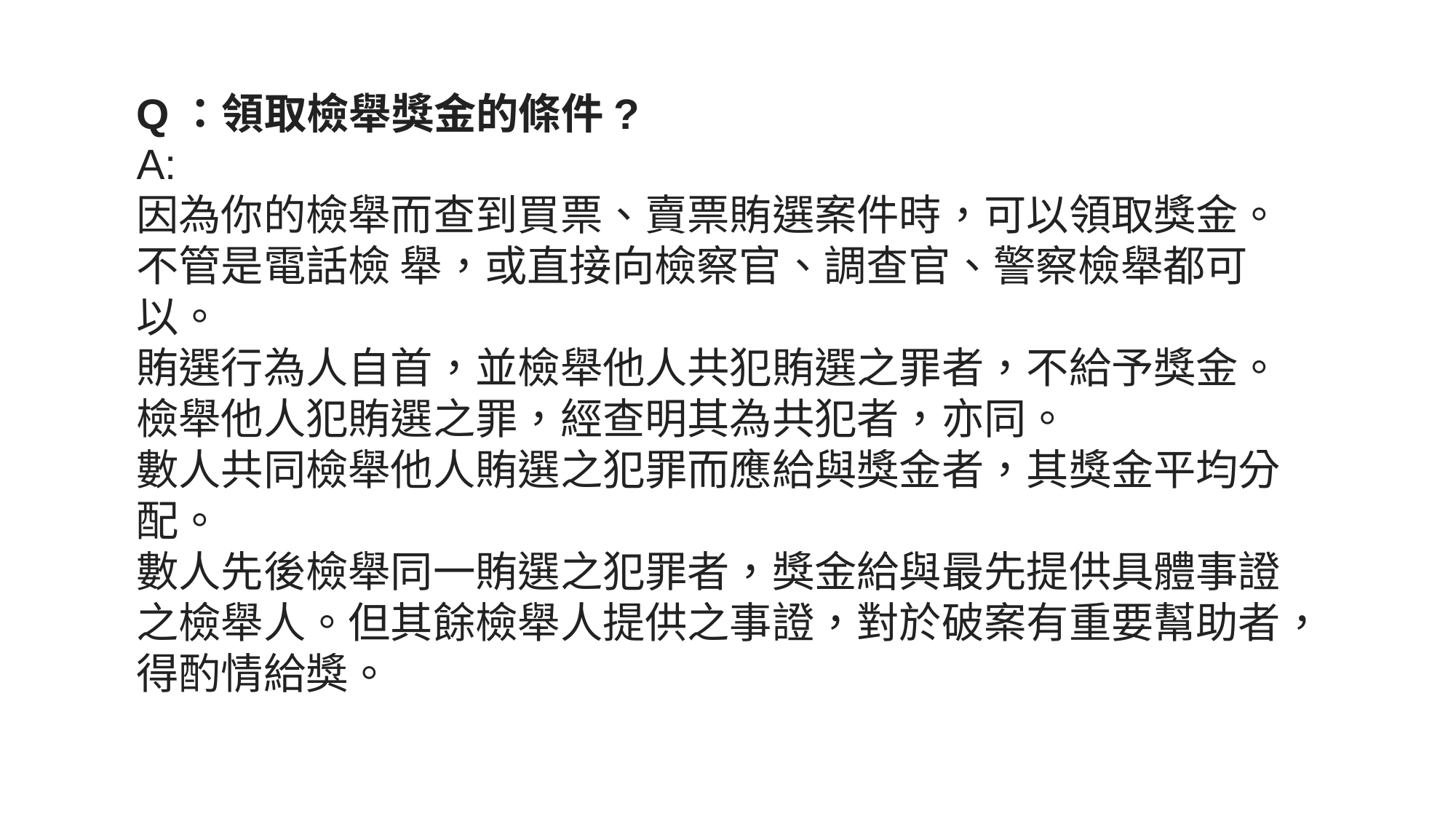

Q：領取檢舉獎金的條件?
A:
因為你的檢舉而查到買票、賣票賄選案件時，可以領取獎金。不管是電話檢 舉，或直接向檢察官、調查官、警察檢舉都可以。
賄選行為人自首，並檢舉他人共犯賄選之罪者，不給予獎金。檢舉他人犯賄選之罪，經查明其為共犯者，亦同。
數人共同檢舉他人賄選之犯罪而應給與獎金者，其獎金平均分配。
數人先後檢舉同一賄選之犯罪者，獎金給與最先提供具體事證之檢舉人。但其餘檢舉人提供之事證，對於破案有重要幫助者，得酌情給獎。